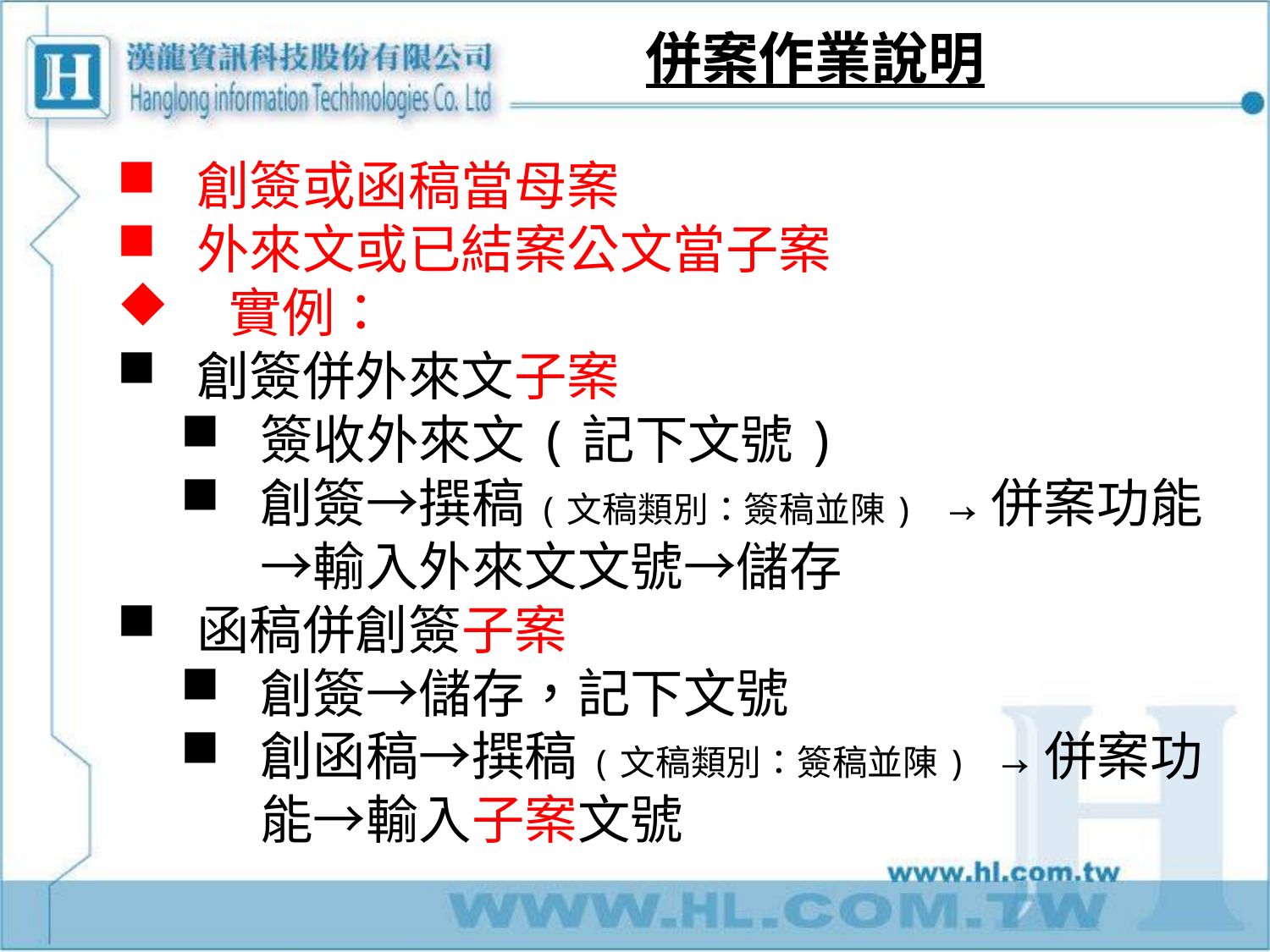

併案作業說明
創簽或函稿當母案
外來文或已結案公文當子案
   實例：
創簽併外來文子案
簽收外來文(記下文號)
創簽→撰稿(文稿類別：簽稿並陳) →併案功能→輸入外來文文號→儲存
函稿併創簽子案
創簽→儲存，記下文號
創函稿→撰稿(文稿類別：簽稿並陳) →併案功能→輸入子案文號